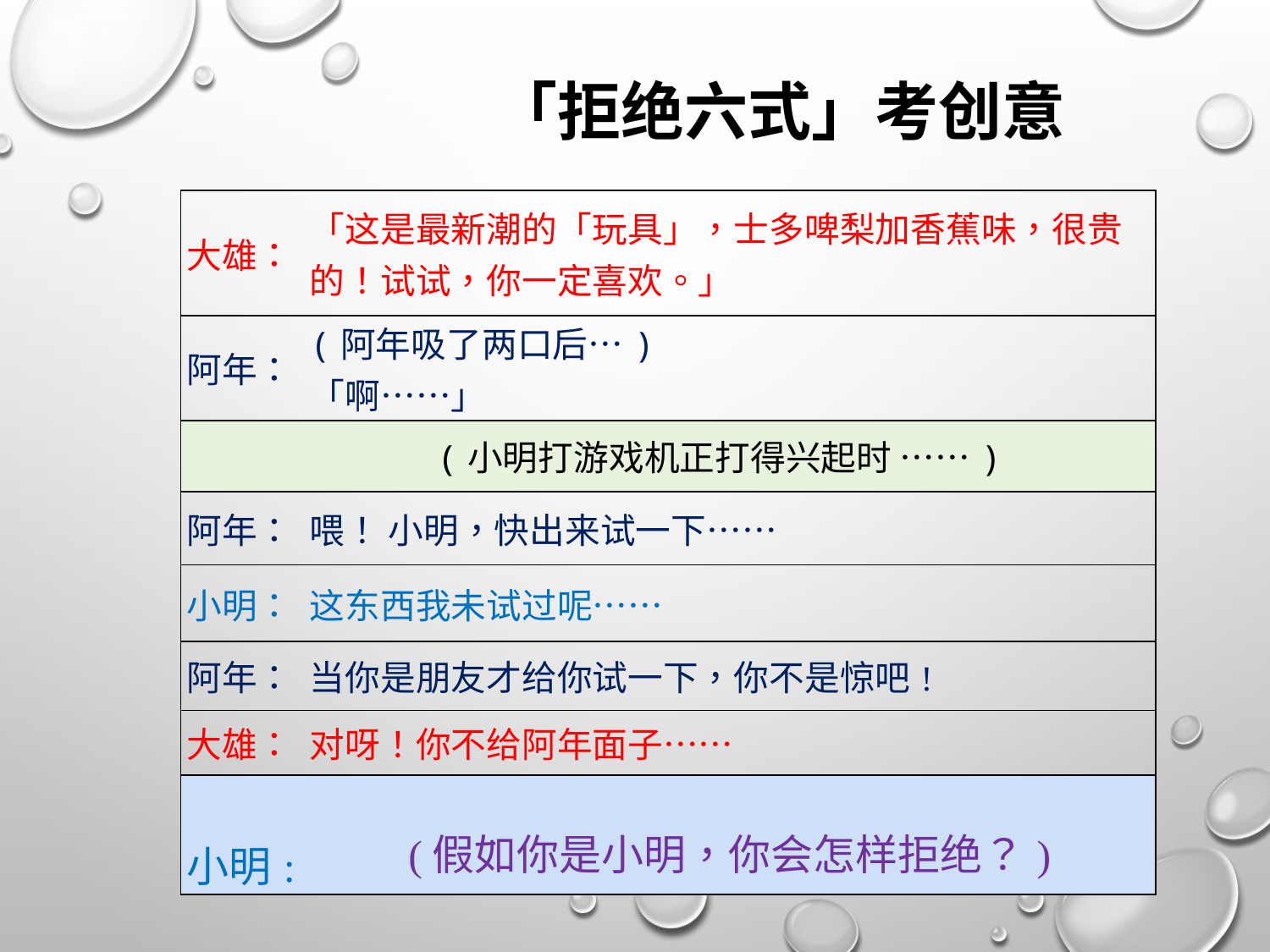

「拒绝六式」考创意
| 大雄： | 「这是最新潮的「玩具」，士多啤梨加香蕉味，很贵的！试试，你一定喜欢。」 |
| --- | --- |
| 阿年： | (阿年吸了两口后…) 「啊……」 |
|  | (小明打游戏机正打得兴起时 ……) |
| 阿年： | 喂！ 小明，快出来试一下…… |
| 小明： | 这东西我未试过呢…… |
| 阿年： | 当你是朋友才给你试一下，你不是惊吧! |
| 大雄： | 对呀！你不给阿年面子…… |
| 小明: | (假如你是小明，你会怎样拒绝？) |